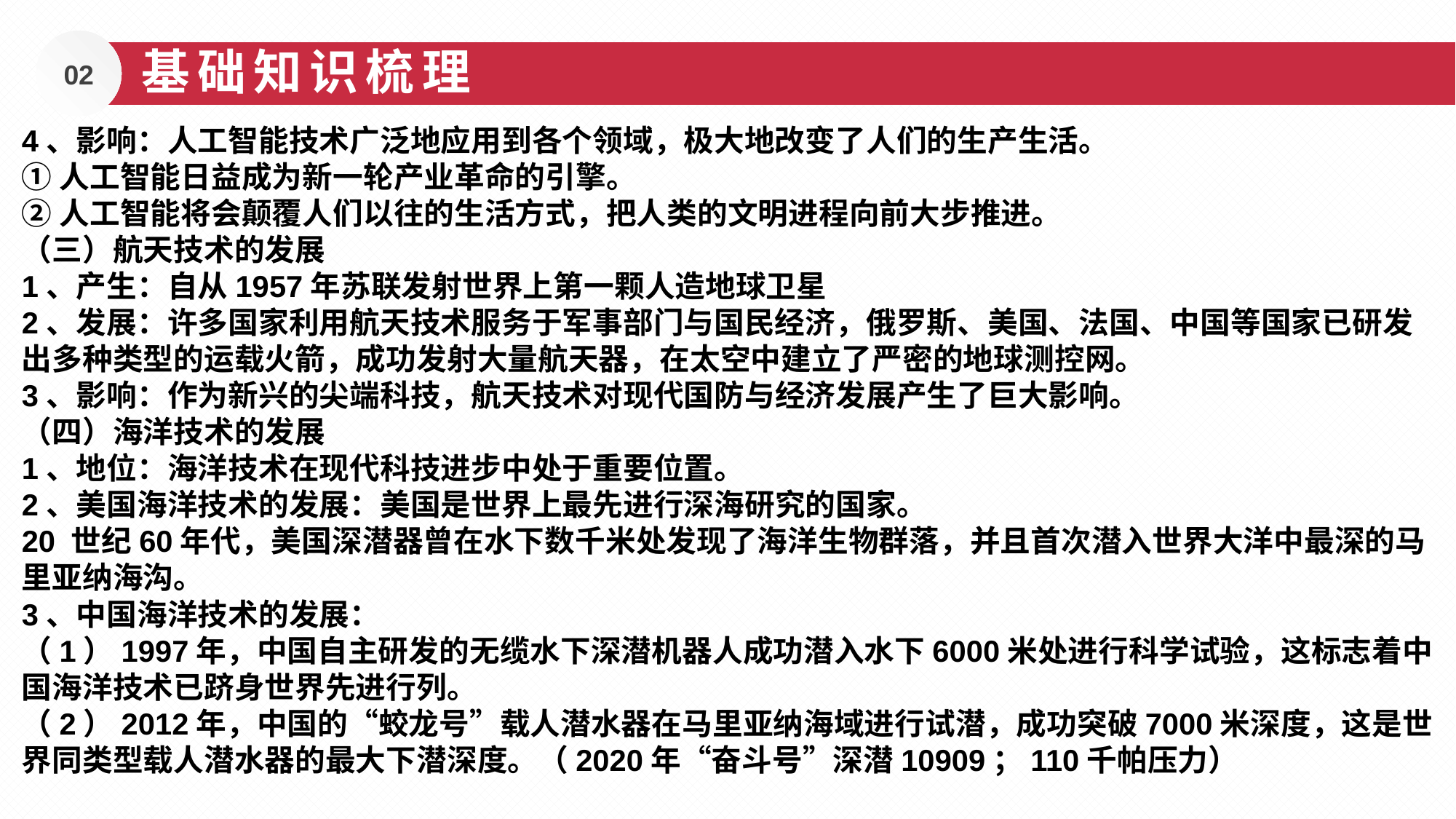

02
基础知识梳理

4、影响：人工智能技术广泛地应用到各个领域，极大地改变了人们的生产生活。
①人工智能日益成为新一轮产业革命的引擎。
②人工智能将会颠覆人们以往的生活方式，把人类的文明进程向前大步推进。
（三）航天技术的发展
1、产生：自从1957年苏联发射世界上第一颗人造地球卫星
2、发展：许多国家利用航天技术服务于军事部门与国民经济，俄罗斯、美国、法国、中国等国家已研发出多种类型的运载火箭，成功发射大量航天器，在太空中建立了严密的地球测控网。
3、影响：作为新兴的尖端科技，航天技术对现代国防与经济发展产生了巨大影响。
（四）海洋技术的发展
1、地位：海洋技术在现代科技进步中处于重要位置。
2、美国海洋技术的发展：美国是世界上最先进行深海研究的国家。
20 世纪60年代，美国深潜器曾在水下数千米处发现了海洋生物群落，并且首次潜入世界大洋中最深的马里亚纳海沟。
3、中国海洋技术的发展：
（1）1997年，中国自主研发的无缆水下深潜机器人成功潜入水下6000米处进行科学试验，这标志着中国海洋技术已跻身世界先进行列。
（2）2012年，中国的“蛟龙号”载人潜水器在马里亚纳海域进行试潜，成功突破7000米深度，这是世界同类型载人潜水器的最大下潜深度。（2020年“奋斗号”深潜10909；110千帕压力）